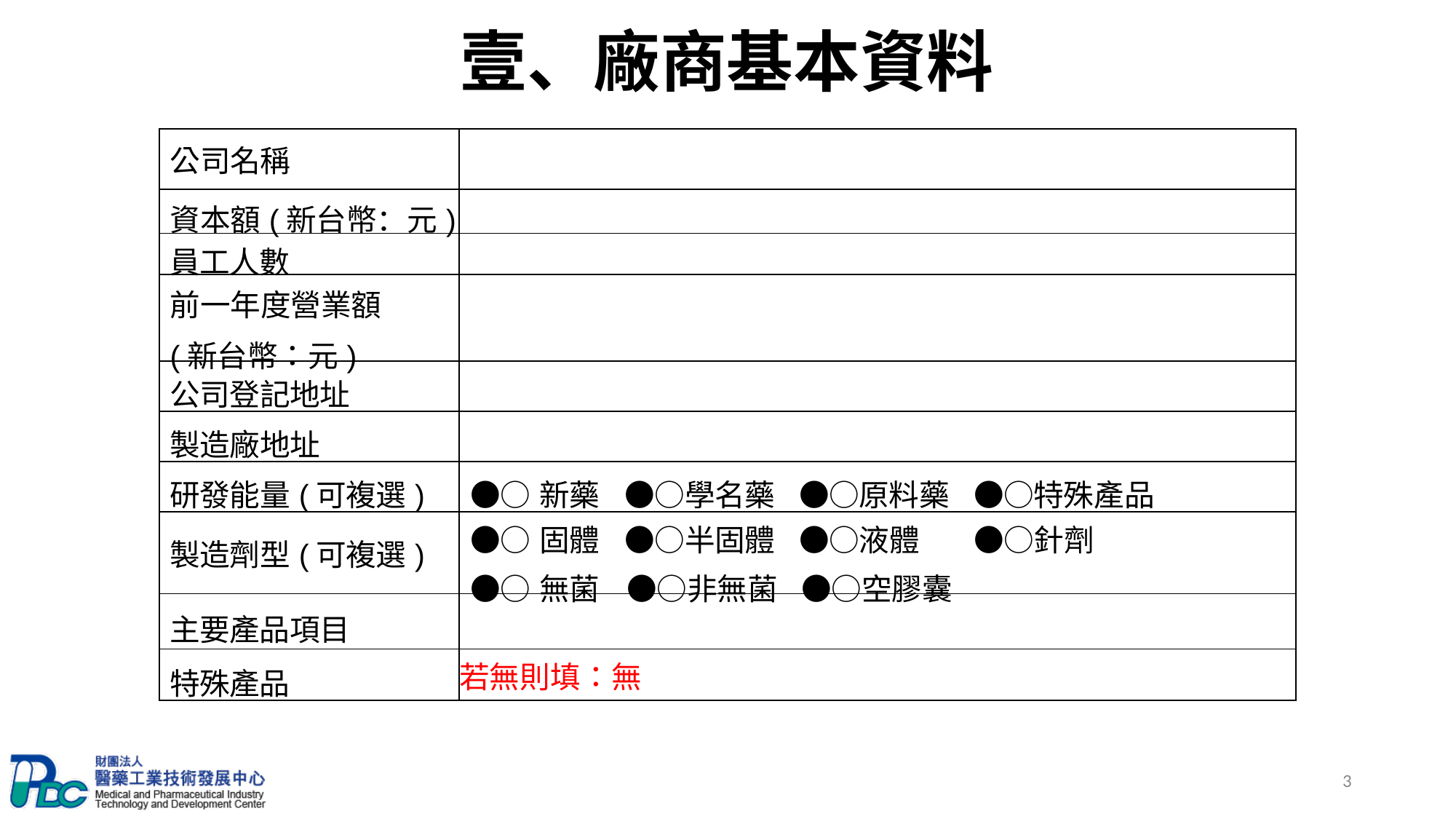

# 壹、廠商基本資料
| 公司名稱 |  |
| --- | --- |
| 資本額(新台幣：元) |  |
| 員工人數 |  |
| 前一年度營業額 (新台幣：元) |  |
| 公司登記地址 |  |
| 製造廠地址 |  |
| 研發能量(可複選) | ●○新藥 ●○學名藥 ●○原料藥 ●○特殊產品 |
| 製造劑型(可複選) | ●○固體 ●○半固體 ●○液體 ●○針劑 ●○無菌 ●○非無菌 ●○空膠囊 |
| 主要產品項目 |  |
| 特殊產品 | 若無則填：無 |
3